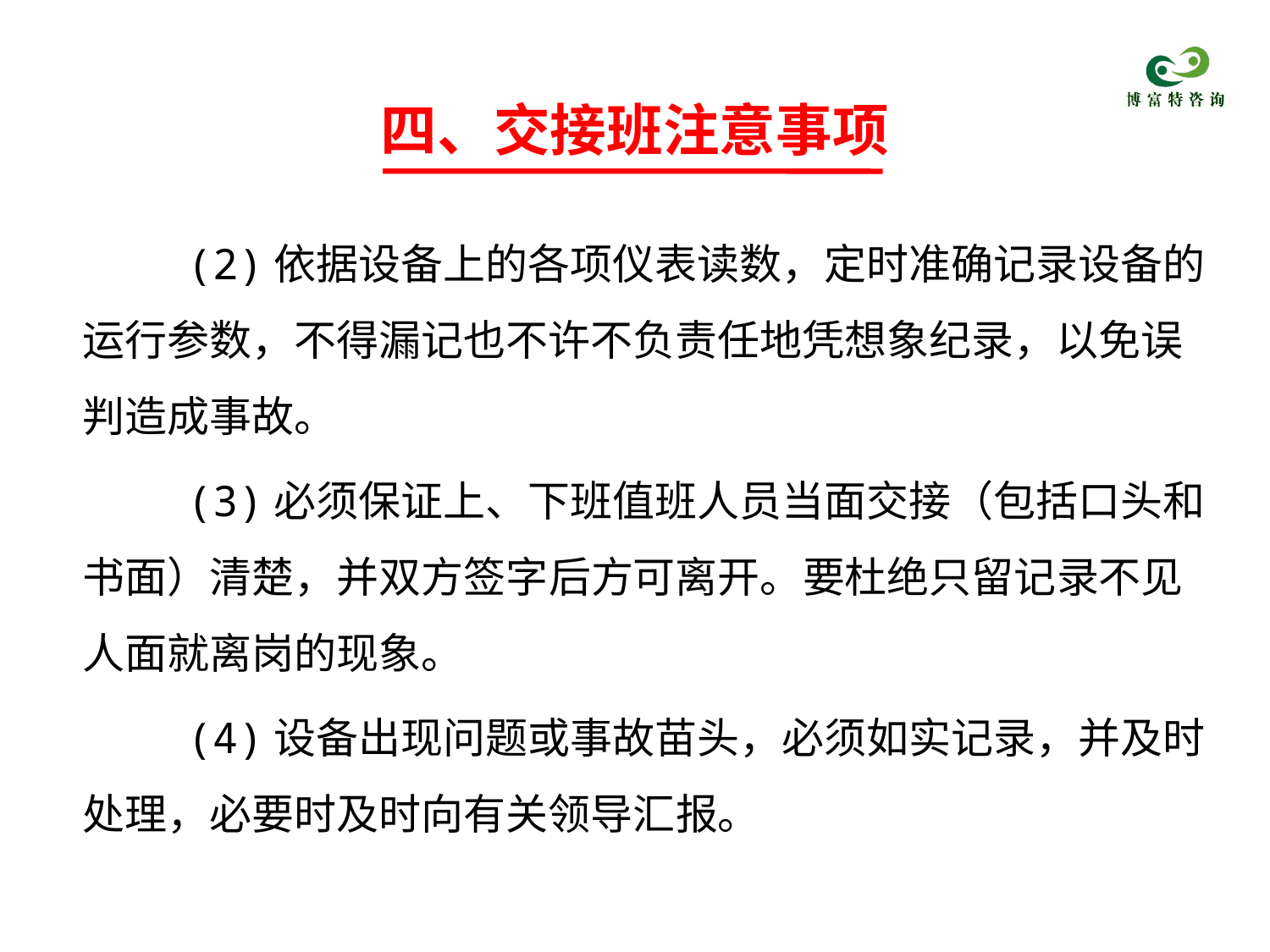

# 四、交接班注意事项

      (2)依据设备上的各项仪表读数，定时准确记录设备的运行参数，不得漏记也不许不负责任地凭想象纪录，以免误判造成事故。
      (3)必须保证上、下班值班人员当面交接（包括口头和书面）清楚，并双方签字后方可离开。要杜绝只留记录不见人面就离岗的现象。
      (4)设备出现问题或事故苗头，必须如实记录，并及时处理，必要时及时向有关领导汇报。